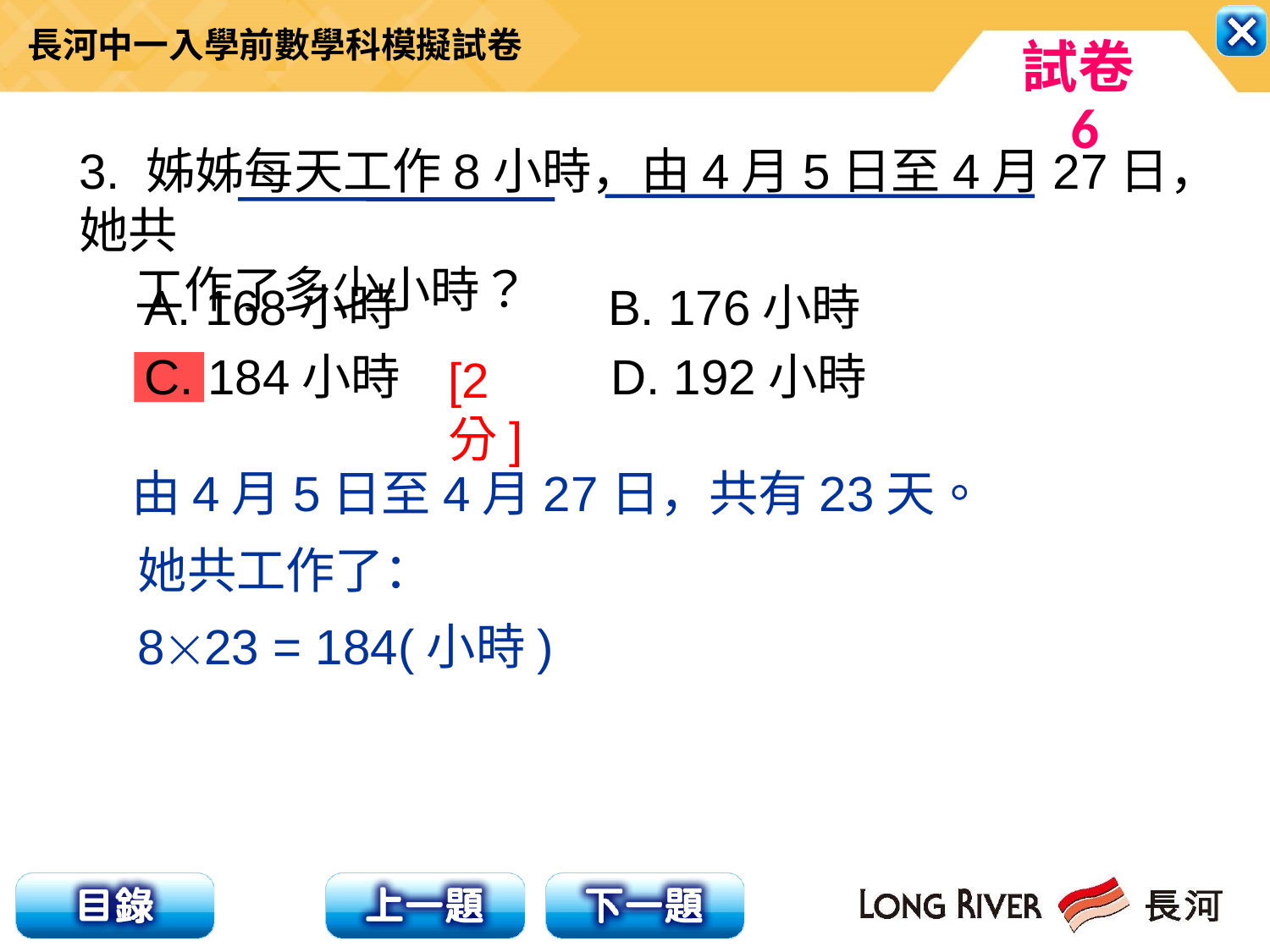

3. 姊姊每天工作8小時，由4月5日至4月27日，她共
    工作了多少小時？

 A. 168小時                  B. 176小時
 C. 184小時                  D. 192小時
[2分]

由4月5日至4月27日，共有23天。
她共工作了：
8×23 = 184(小時)